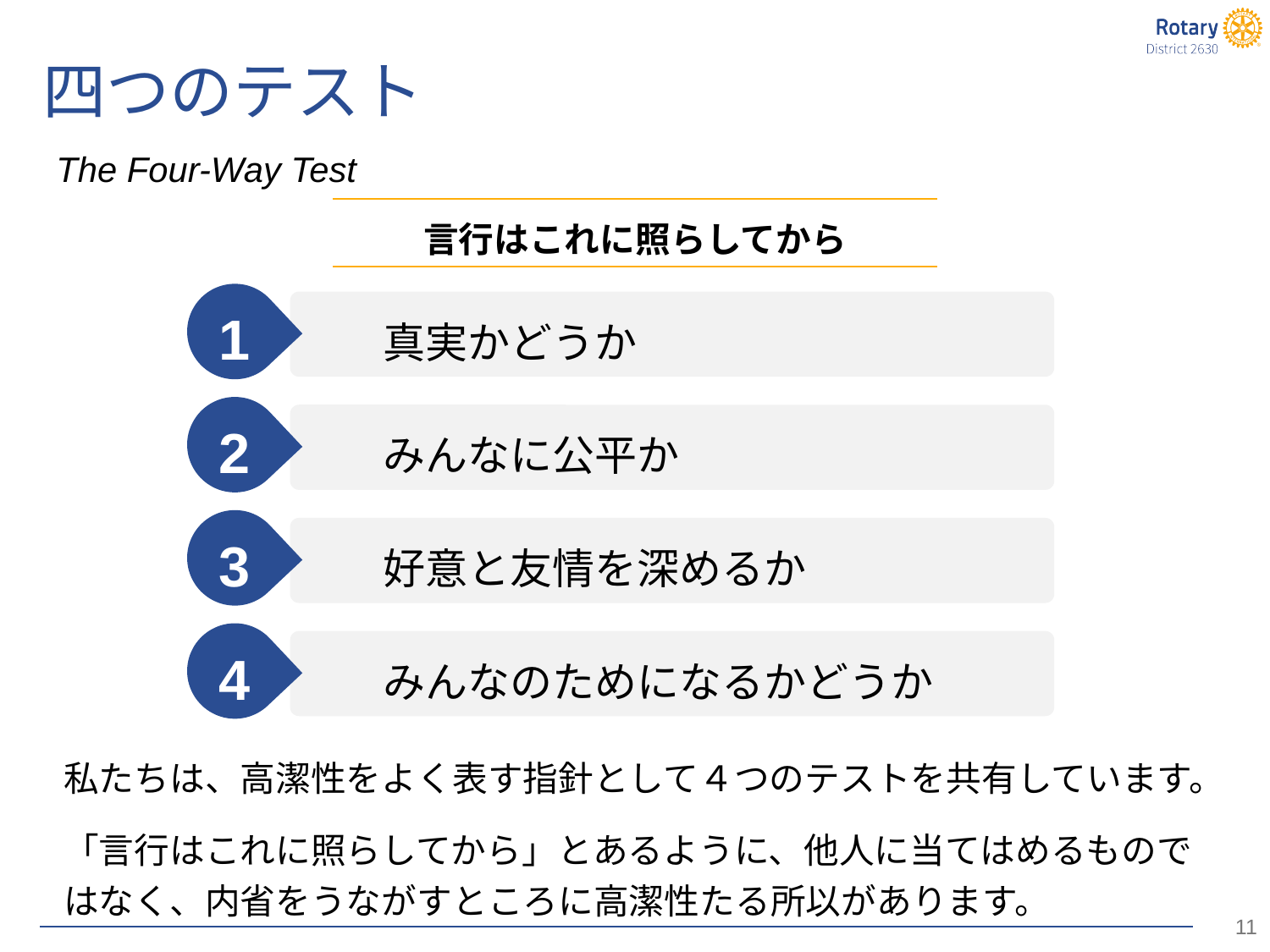

# 四つのテスト
The Four-Way Test
言行はこれに照らしてから

1
真実かどうか

2
みんなに公平か

3
好意と友情を深めるか

4
みんなのためになるかどうか
私たちは、高潔性をよく表す指針として４つのテストを共有しています。
「言行はこれに照らしてから」とあるように、他人に当てはめるものではなく、内省をうながすところに高潔性たる所以があります。
11